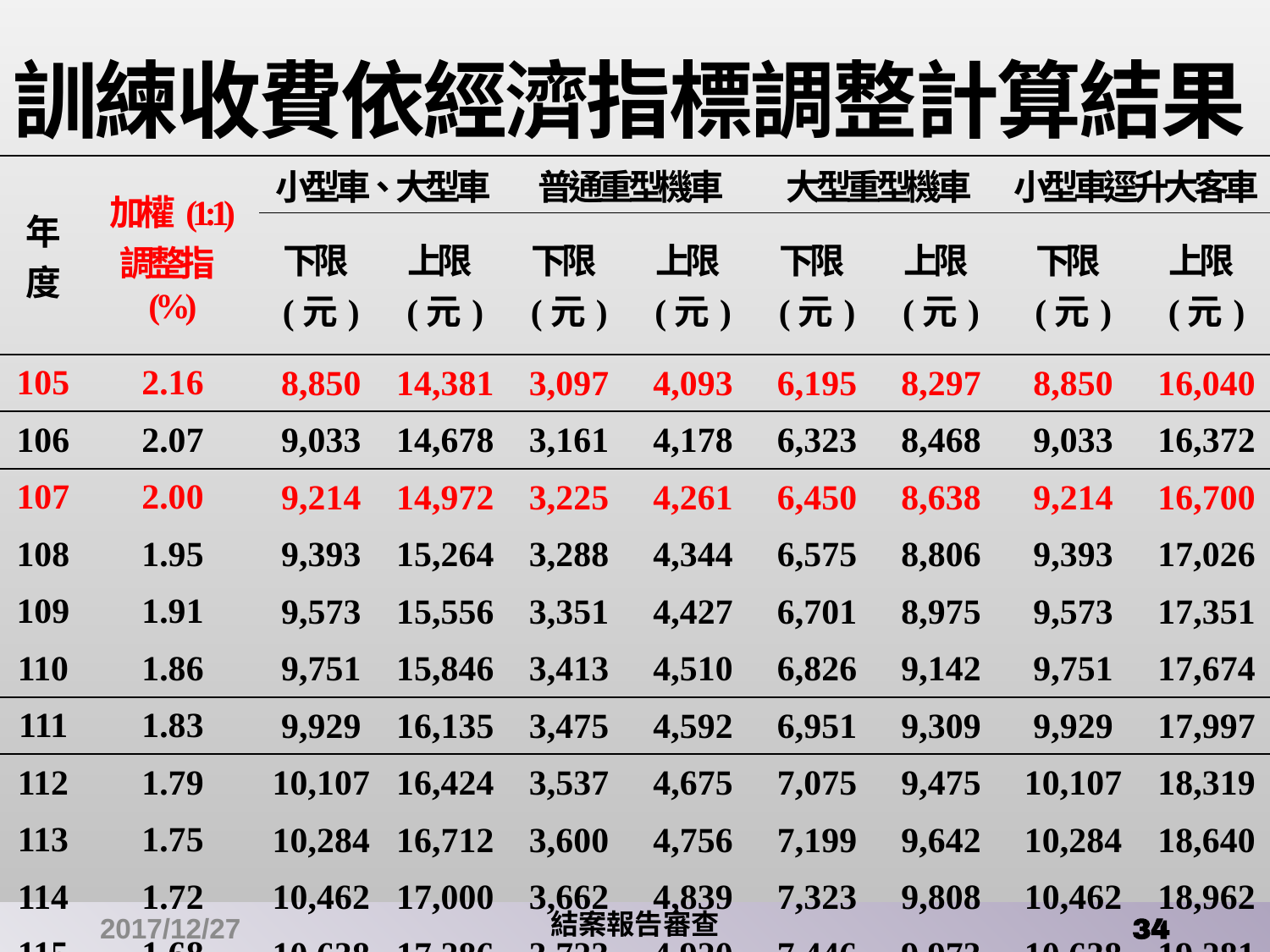

# 訓練收費依經濟指標調整計算結果
| 年度 | 加權(1:1) 調整指(%) | 小型車、大型車 |  | 普通重型機車 |  | 大型重型機車 |  | 小型車逕升大客車 |  |
| --- | --- | --- | --- | --- | --- | --- | --- | --- | --- |
|  |  | 下限(元) | 上限(元) | 下限(元) | 上限(元) | 下限(元) | 上限(元) | 下限(元) | 上限(元) |
| 105 | 2.16 | 8,850 | 14,381 | 3,097 | 4,093 | 6,195 | 8,297 | 8,850 | 16,040 |
| 106 | 2.07 | 9,033 | 14,678 | 3,161 | 4,178 | 6,323 | 8,468 | 9,033 | 16,372 |
| 107 | 2.00 | 9,214 | 14,972 | 3,225 | 4,261 | 6,450 | 8,638 | 9,214 | 16,700 |
| 108 | 1.95 | 9,393 | 15,264 | 3,288 | 4,344 | 6,575 | 8,806 | 9,393 | 17,026 |
| 109 | 1.91 | 9,573 | 15,556 | 3,351 | 4,427 | 6,701 | 8,975 | 9,573 | 17,351 |
| 110 | 1.86 | 9,751 | 15,846 | 3,413 | 4,510 | 6,826 | 9,142 | 9,751 | 17,674 |
| 111 | 1.83 | 9,929 | 16,135 | 3,475 | 4,592 | 6,951 | 9,309 | 9,929 | 17,997 |
| 112 | 1.79 | 10,107 | 16,424 | 3,537 | 4,675 | 7,075 | 9,475 | 10,107 | 18,319 |
| 113 | 1.75 | 10,284 | 16,712 | 3,600 | 4,756 | 7,199 | 9,642 | 10,284 | 18,640 |
| 114 | 1.72 | 10,462 | 17,000 | 3,662 | 4,839 | 7,323 | 9,808 | 10,462 | 18,962 |
| 115 | 1.68 | 10,638 | 17,286 | 3,723 | 4,920 | 7,446 | 9,973 | 10,638 | 19,281 |
2017/12/27
結案報告審查
34